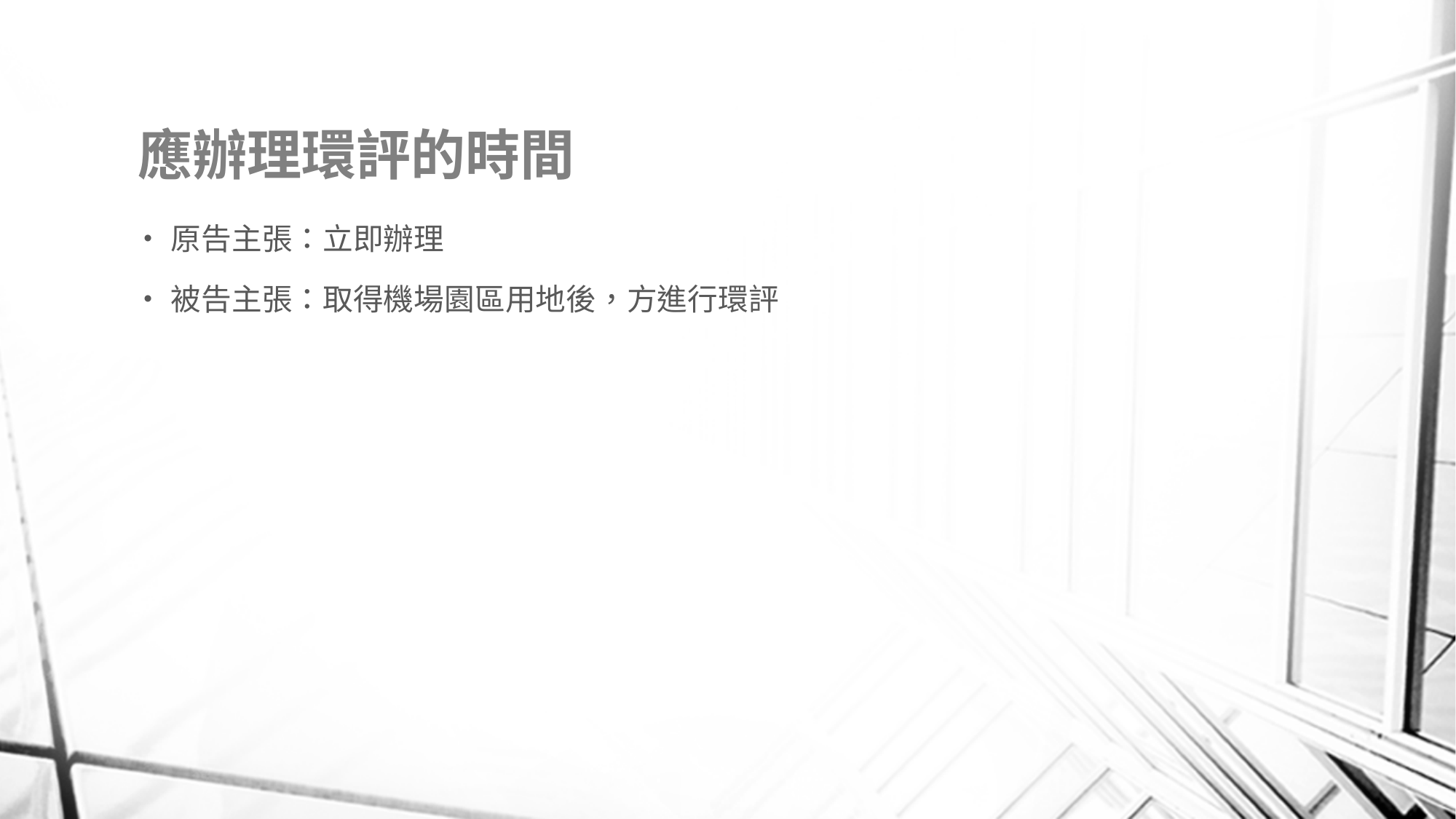

# 應辦理環評的時間
原告主張：立即辦理
被告主張：取得機場園區用地後，方進行環評